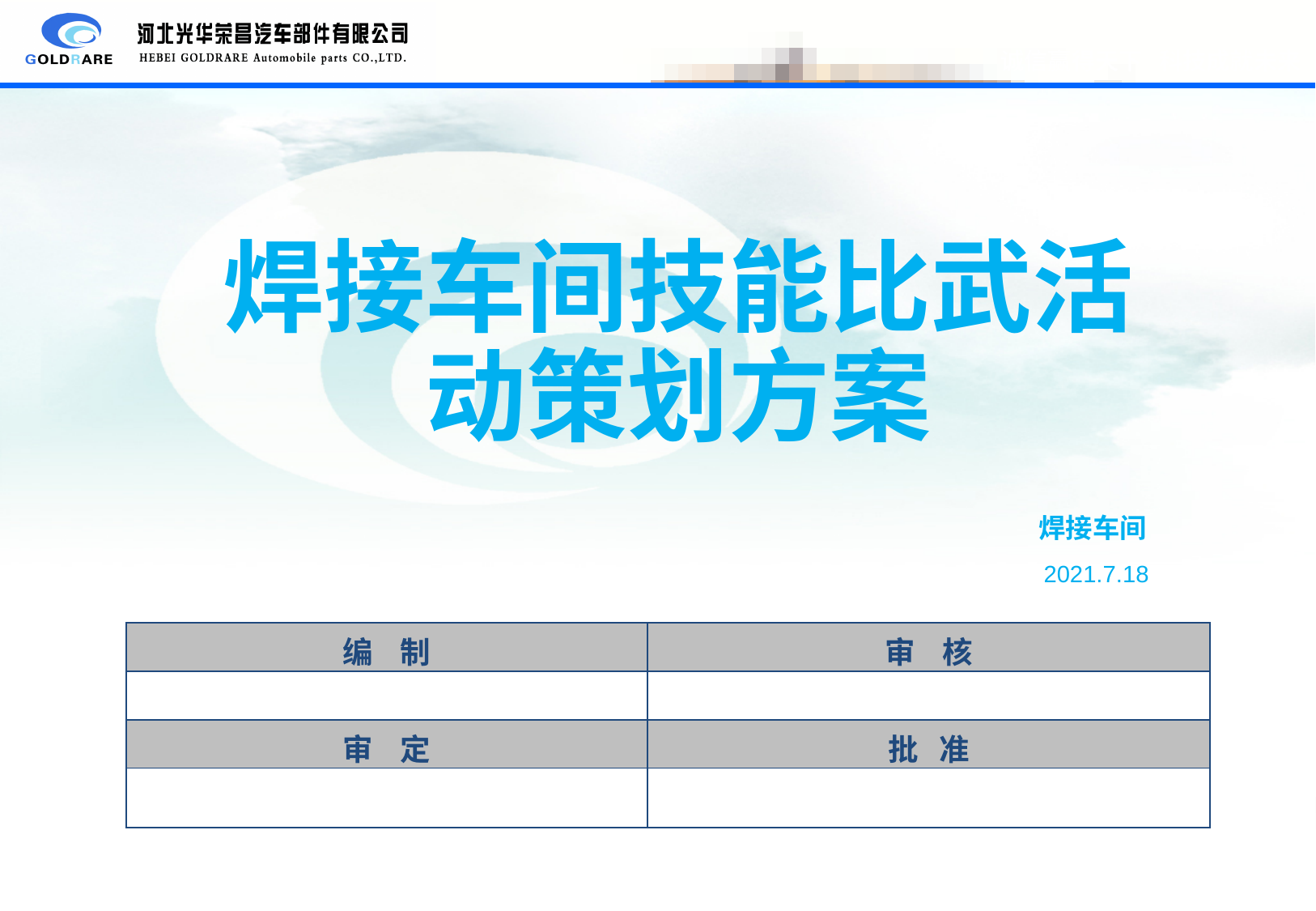

焊接车间技能比武活动策划方案
焊接车间
2021.7.18
| 编 制 | 审 核 |
| --- | --- |
|  |  |
| 审 定 | 批 准 |
|  |  |